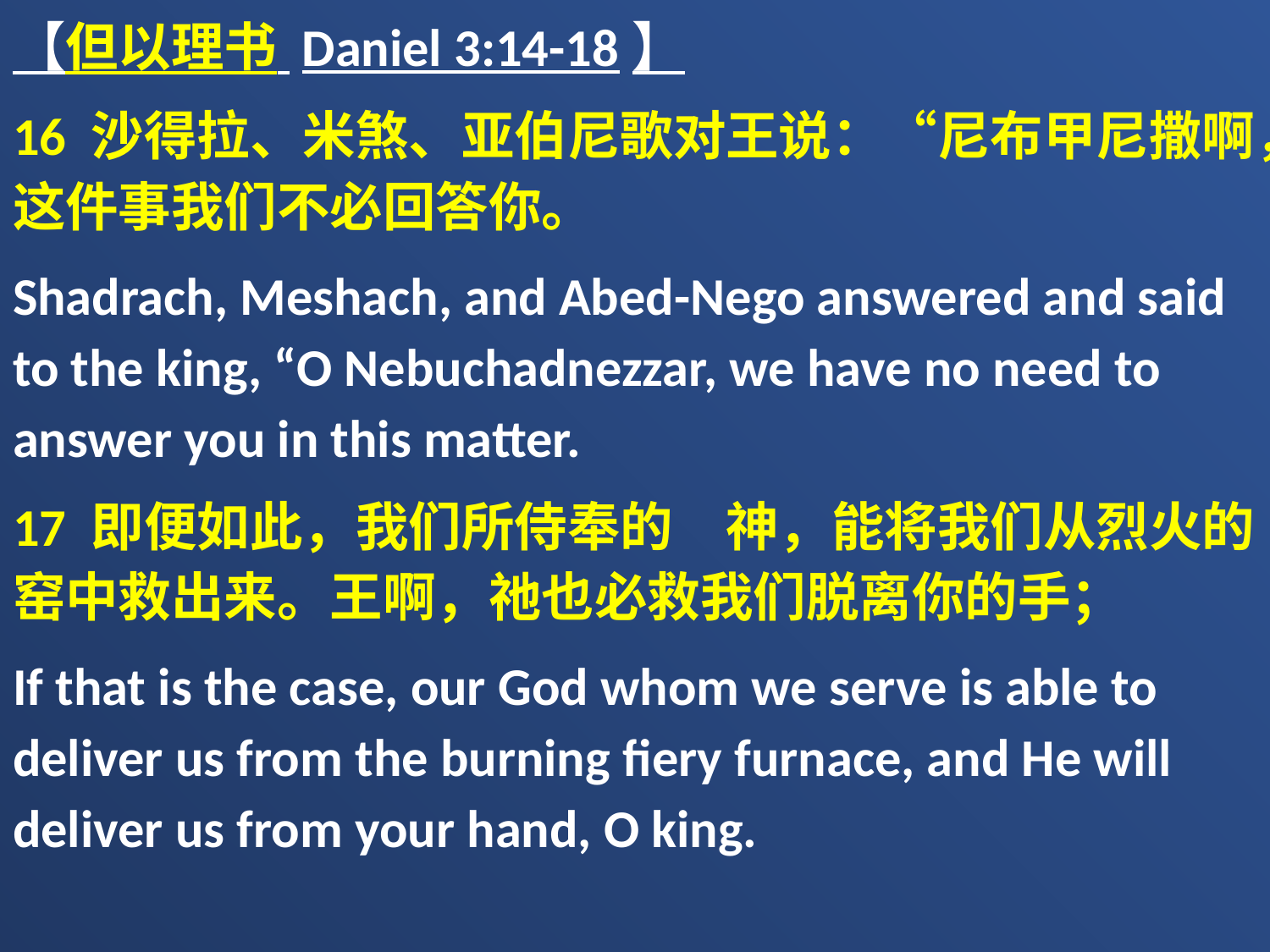

【但以理书 Daniel 3:14-18】
16 沙得拉、米煞、亚伯尼歌对王说：“尼布甲尼撒啊，这件事我们不必回答你。
Shadrach, Meshach, and Abed-Nego answered and said to the king, “O Nebuchadnezzar, we have no need to answer you in this matter.
17 即便如此，我们所侍奉的　神，能将我们从烈火的窑中救出来。王啊，祂也必救我们脱离你的手；
If that is the case, our God whom we serve is able to deliver us from the burning fiery furnace, and He will deliver us from your hand, O king.